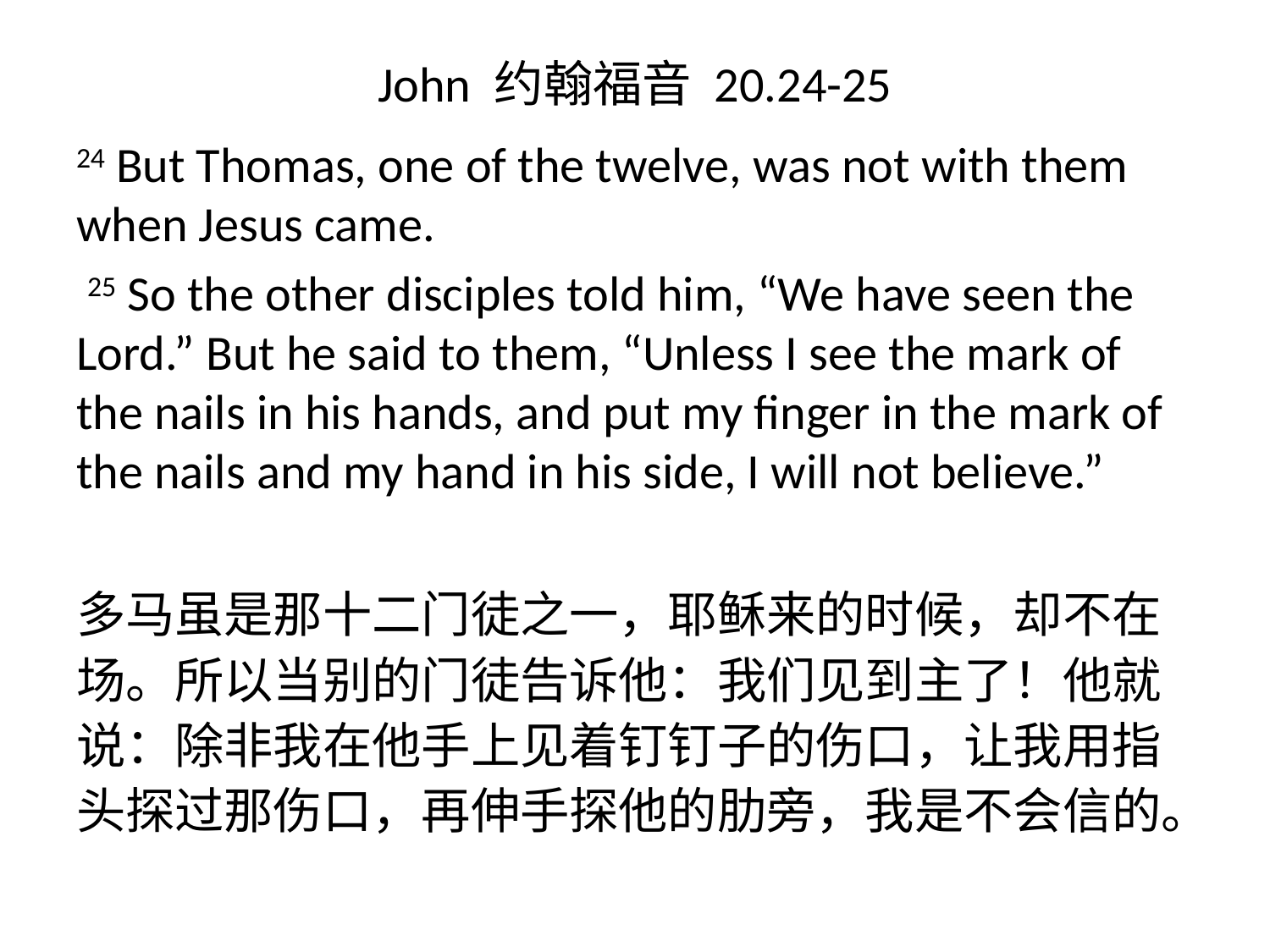

# John 约翰福音 20.24-25
24 But Thomas, one of the twelve, was not with them when Jesus came.
 25 So the other disciples told him, “We have seen the Lord.” But he said to them, “Unless I see the mark of the nails in his hands, and put my finger in the mark of the nails and my hand in his side, I will not believe.”

多马虽是那十二门徒之一，耶稣来的时候，却不在场。所以当别的门徒告诉他：我们见到主了！他就说：除非我在他手上见着钉钉子的伤口，让我用指头探过那伤口，再伸手探他的肋旁，我是不会信的。